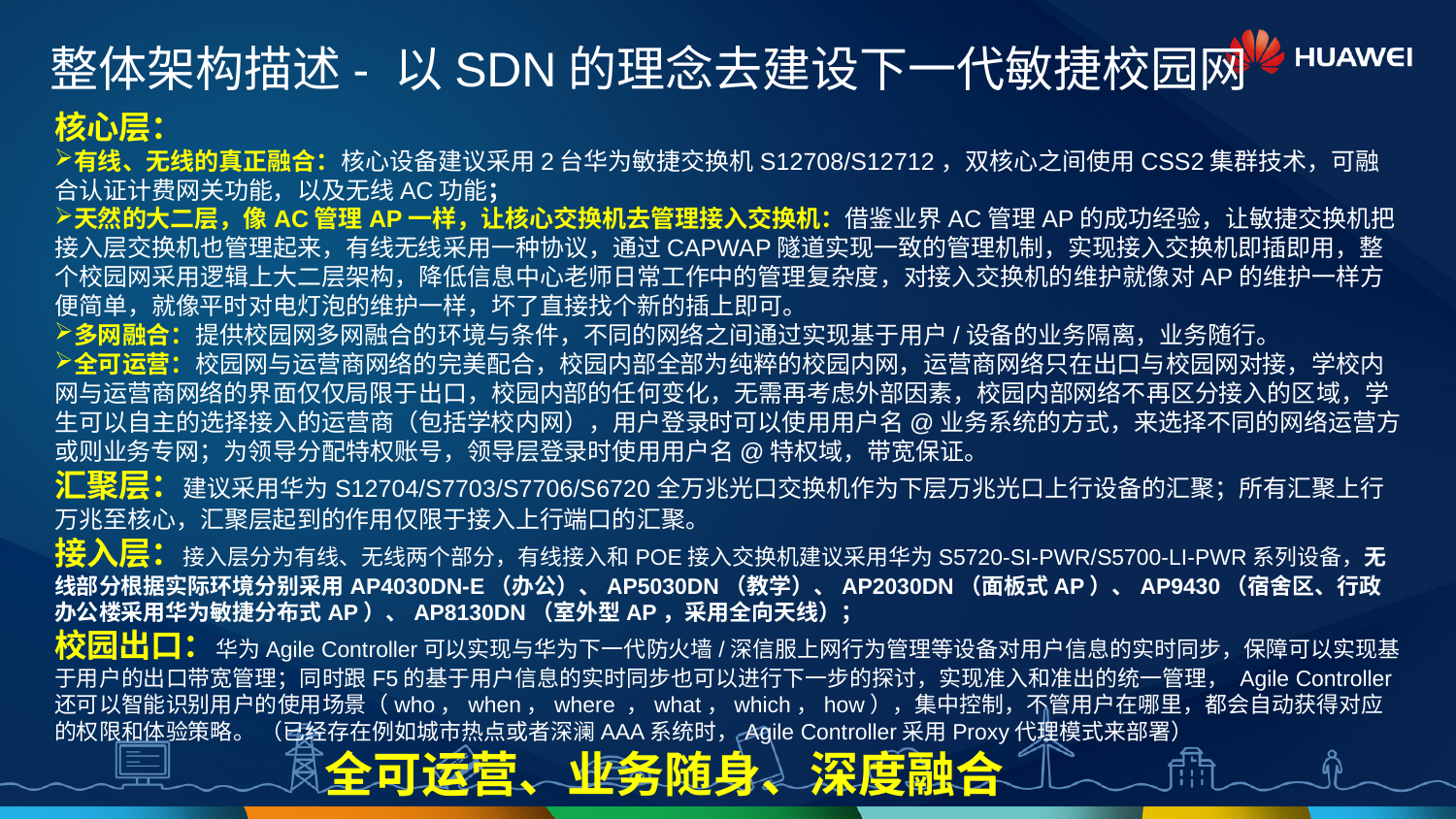

整体架构描述- 以SDN的理念去建设下一代敏捷校园网
核心层：
有线、无线的真正融合：核心设备建议采用2台华为敏捷交换机S12708/S12712，双核心之间使用CSS2集群技术，可融合认证计费网关功能，以及无线AC功能；
天然的大二层，像AC管理AP一样，让核心交换机去管理接入交换机：借鉴业界AC管理AP的成功经验，让敏捷交换机把接入层交换机也管理起来，有线无线采用一种协议，通过CAPWAP隧道实现一致的管理机制，实现接入交换机即插即用，整个校园网采用逻辑上大二层架构，降低信息中心老师日常工作中的管理复杂度，对接入交换机的维护就像对AP的维护一样方便简单，就像平时对电灯泡的维护一样，坏了直接找个新的插上即可。
多网融合：提供校园网多网融合的环境与条件，不同的网络之间通过实现基于用户/设备的业务隔离，业务随行。
全可运营：校园网与运营商网络的完美配合，校园内部全部为纯粹的校园内网，运营商网络只在出口与校园网对接，学校内网与运营商网络的界面仅仅局限于出口，校园内部的任何变化，无需再考虑外部因素，校园内部网络不再区分接入的区域，学生可以自主的选择接入的运营商（包括学校内网），用户登录时可以使用用户名@业务系统的方式，来选择不同的网络运营方或则业务专网；为领导分配特权账号，领导层登录时使用用户名@特权域，带宽保证。
汇聚层：建议采用华为S12704/S7703/S7706/S6720全万兆光口交换机作为下层万兆光口上行设备的汇聚；所有汇聚上行万兆至核心，汇聚层起到的作用仅限于接入上行端口的汇聚。
接入层：接入层分为有线、无线两个部分，有线接入和POE接入交换机建议采用华为S5720-SI-PWR/S5700-LI-PWR系列设备，无线部分根据实际环境分别采用AP4030DN-E（办公）、AP5030DN（教学）、AP2030DN（面板式AP）、AP9430（宿舍区、行政办公楼采用华为敏捷分布式AP）、AP8130DN（室外型AP，采用全向天线）；
校园出口：华为Agile Controller可以实现与华为下一代防火墙/深信服上网行为管理等设备对用户信息的实时同步，保障可以实现基于用户的出口带宽管理；同时跟F5的基于用户信息的实时同步也可以进行下一步的探讨，实现准入和准出的统一管理， Agile Controller还可以智能识别用户的使用场景（who，when，where ，what，which，how），集中控制，不管用户在哪里，都会自动获得对应的权限和体验策略。 （已经存在例如城市热点或者深澜AAA系统时，Agile Controller采用Proxy代理模式来部署）
                                                    全可运营、业务随身、深度融合